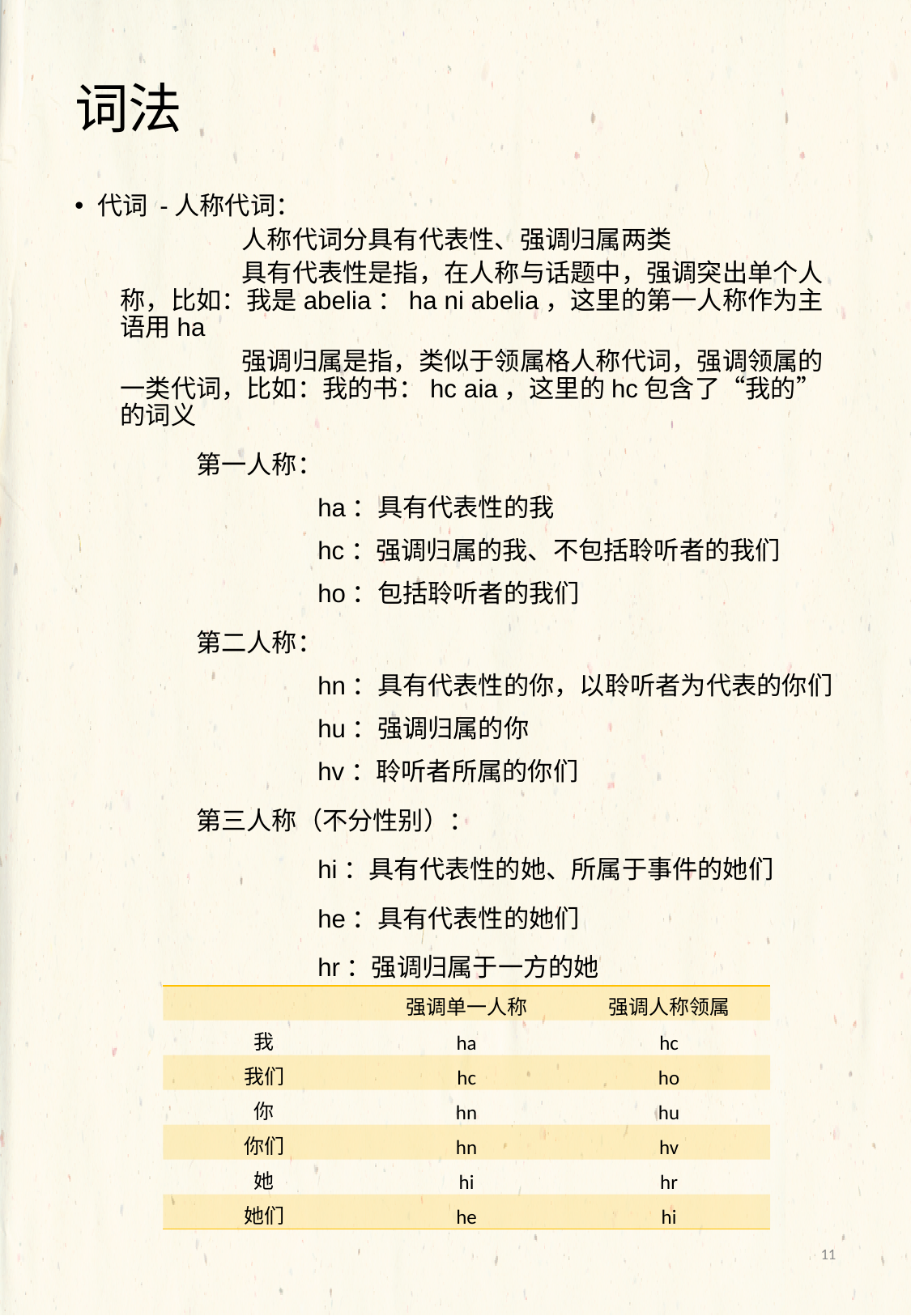

# 词法
代词 -人称代词：
	人称代词分具有代表性、强调归属两类
	具有代表性是指，在人称与话题中，强调突出单个人称，比如：我是abelia：ha ni abelia，这里的第一人称作为主语用ha
	强调归属是指，类似于领属格人称代词，强调领属的一类代词，比如：我的书：hc aia，这里的hc包含了“我的”的词义
	第一人称：
		ha：具有代表性的我
		hc：强调归属的我、不包括聆听者的我们
		ho：包括聆听者的我们
	第二人称：
		hn：具有代表性的你，以聆听者为代表的你们
		hu：强调归属的你
		hv：聆听者所属的你们
	第三人称（不分性别）：
		hi：具有代表性的她、所属于事件的她们
		he：具有代表性的她们
		hr：强调归属于一方的她
|  | 强调单一人称 | 强调人称领属 |
| --- | --- | --- |
| 我 | ha | hc |
| 我们 | hc | ho |
| 你 | hn | hu |
| 你们 | hn | hv |
| 她 | hi | hr |
| 她们 | he | hi |
11